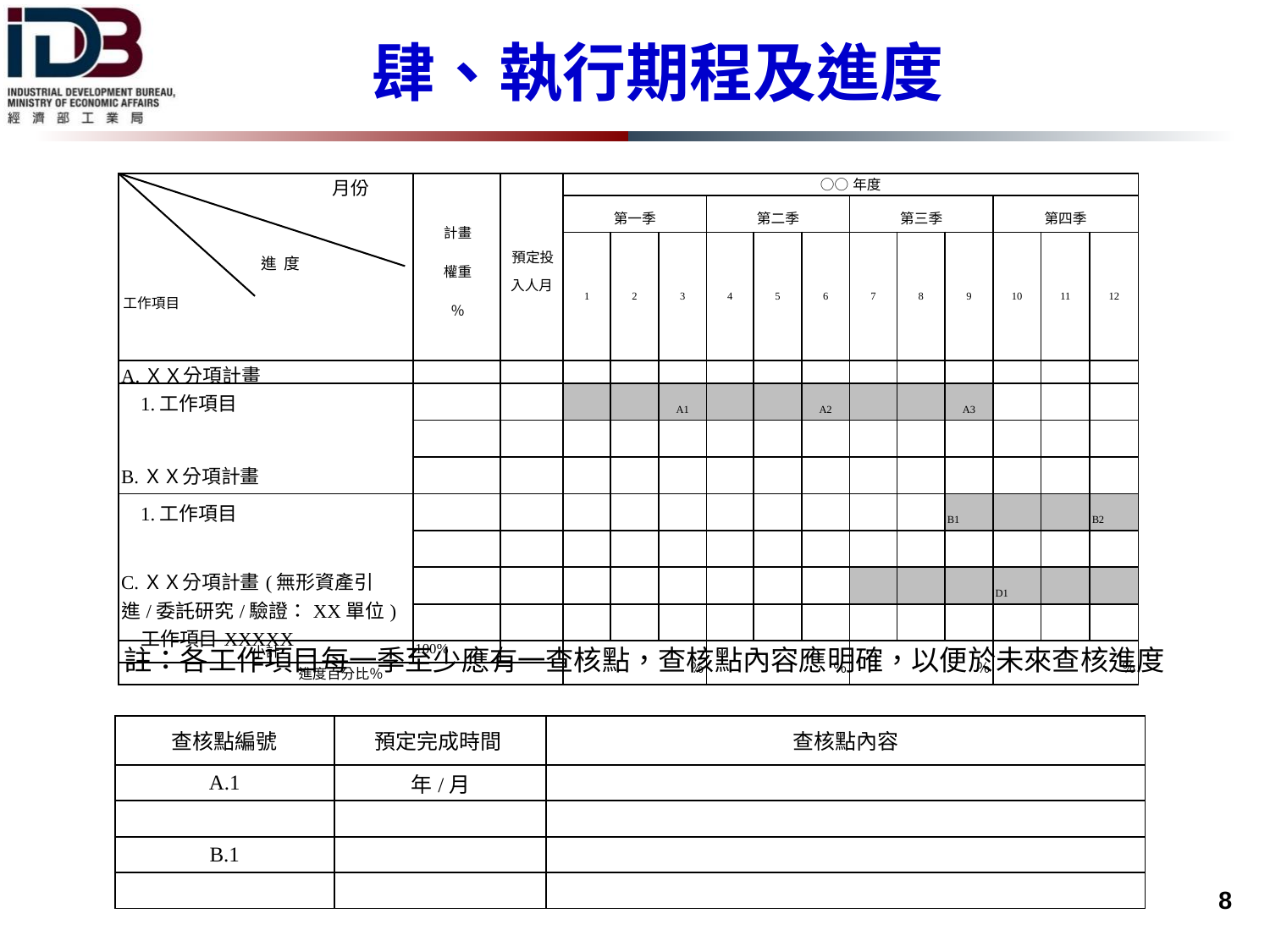

肆、執行期程及進度

| 月份 進 度 工作項目 | 計畫 權重 ％ | 預定投入人月 | ○○年度 |  |  |  |  |  |  |  |  |  |  |  |
| --- | --- | --- | --- | --- | --- | --- | --- | --- | --- | --- | --- | --- | --- | --- |
|  |  |  | 第一季 |  |  | 第二季 |  |  | 第三季 |  |  | 第四季 |  |  |
|  |  |  | 1 | 2 | 3 | 4 | 5 | 6 | 7 | 8 | 9 | 10 | 11 | 12 |
| A.ＸＸ分項計畫 |  |  |  |  |  |  |  |  |  |  |  |  |  |  |
| 1.工作項目 |  |  |  |  | A1 |  |  | A2 |  |  | A3 |  |  |  |
|  |  |  |  |  |  |  |  |  |  |  |  |  |  |  |
| B.ＸＸ分項計畫 |  |  |  |  |  |  |  |  |  |  |  |  |  |  |
| 1.工作項目 |  |  |  |  |  |  |  |  |  |  | B1 |  |  | B2 |
|  |  |  |  |  |  |  |  |  |  |  |  |  |  |  |
| C.ＸＸ分項計畫(無形資產引進/委託研究/驗證：XX單位) 　工作項目XXXXX |  |  |  |  |  |  |  |  |  |  |  | D1 |  |  |
|  |  |  |  |  |  |  |  |  |  |  |  |  |  |  |
| 小計 | 100% |  | ％ |  |  | ％ |  |  | ％ |  |  | ％ |  |  |
| 進度百分比％ |  |  |  |  |  |  |  |  |  |  |  |  |  |  |
註：各工作項目每一季至少應有一查核點，查核點內容應明確，以便於未來查核進度
| 查核點編號 | 預定完成時間 | 查核點內容 |
| --- | --- | --- |
| A.1 | 年/月 |  |
|  |  |  |
| B.1 |  |  |
|  |  |  |
 8